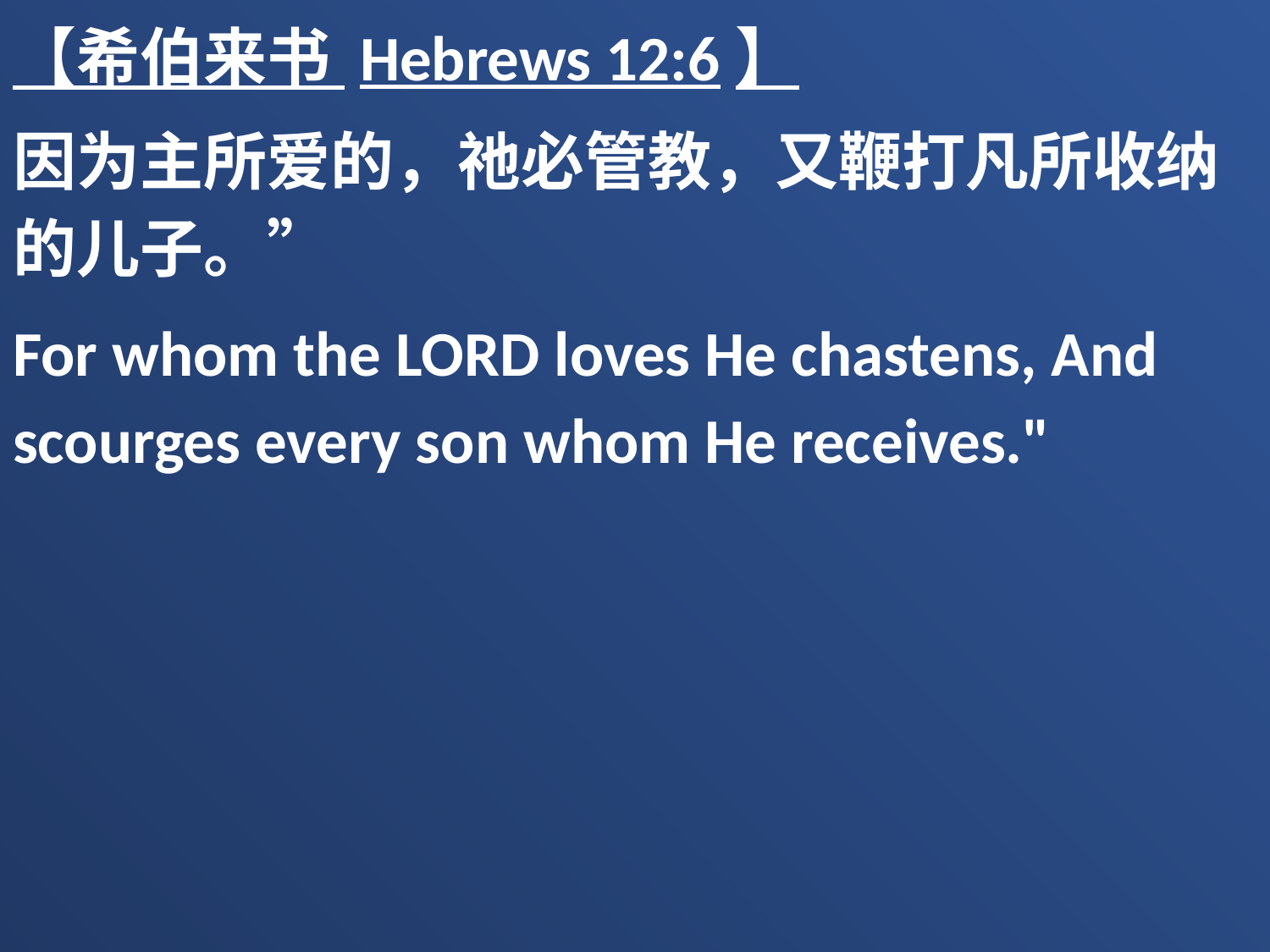

【希伯来书 Hebrews 12:6】
因为主所爱的，祂必管教，又鞭打凡所收纳的儿子。”
For whom the LORD loves He chastens, And scourges every son whom He receives."